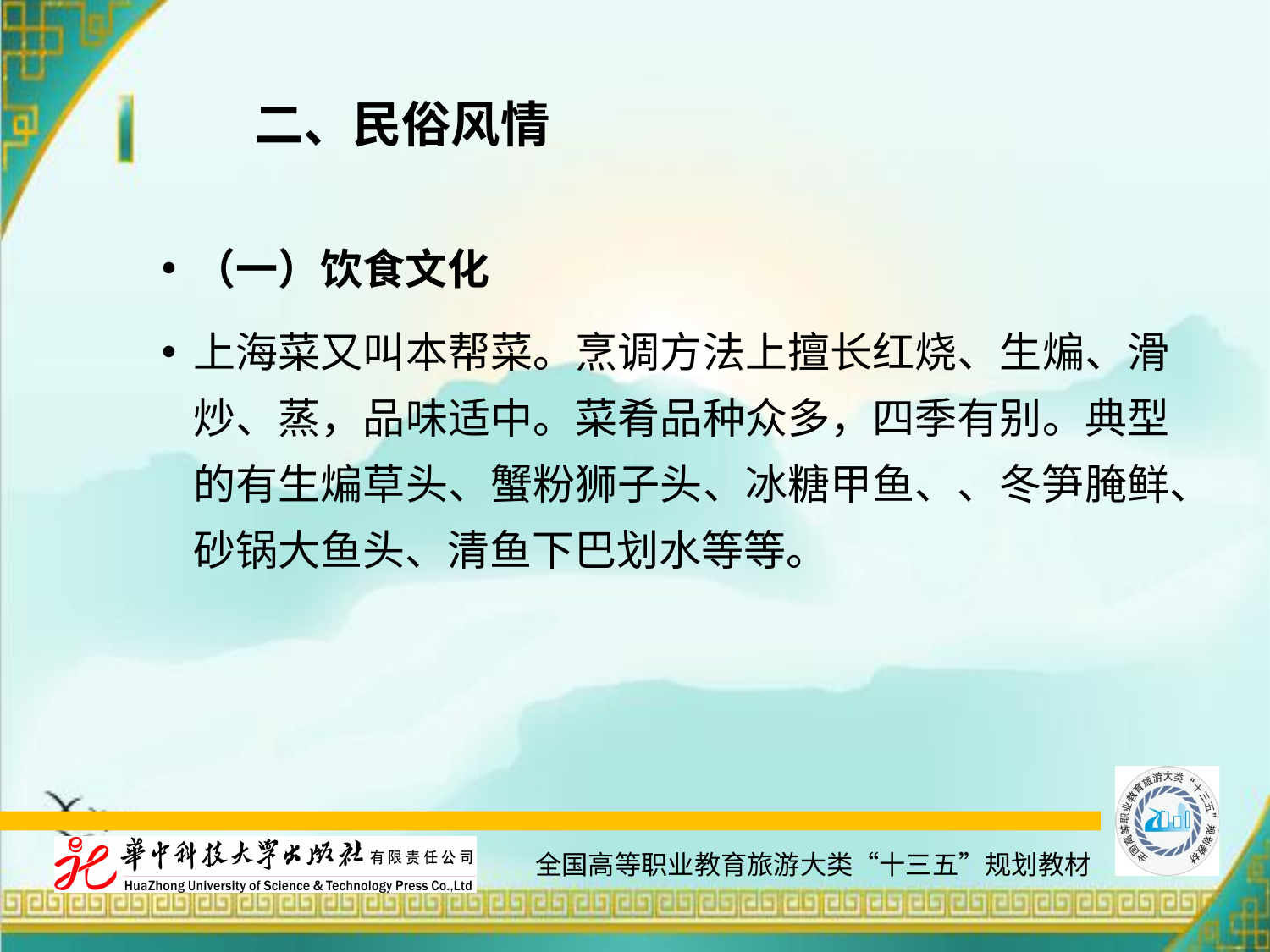

# 二、民俗风情
（一）饮食文化
上海菜又叫本帮菜。烹调方法上擅长红烧、生煸、滑炒、蒸，品味适中。菜肴品种众多，四季有别。典型的有生煸草头、蟹粉狮子头、冰糖甲鱼、、冬笋腌鲜、砂锅大鱼头、清鱼下巴划水等等。